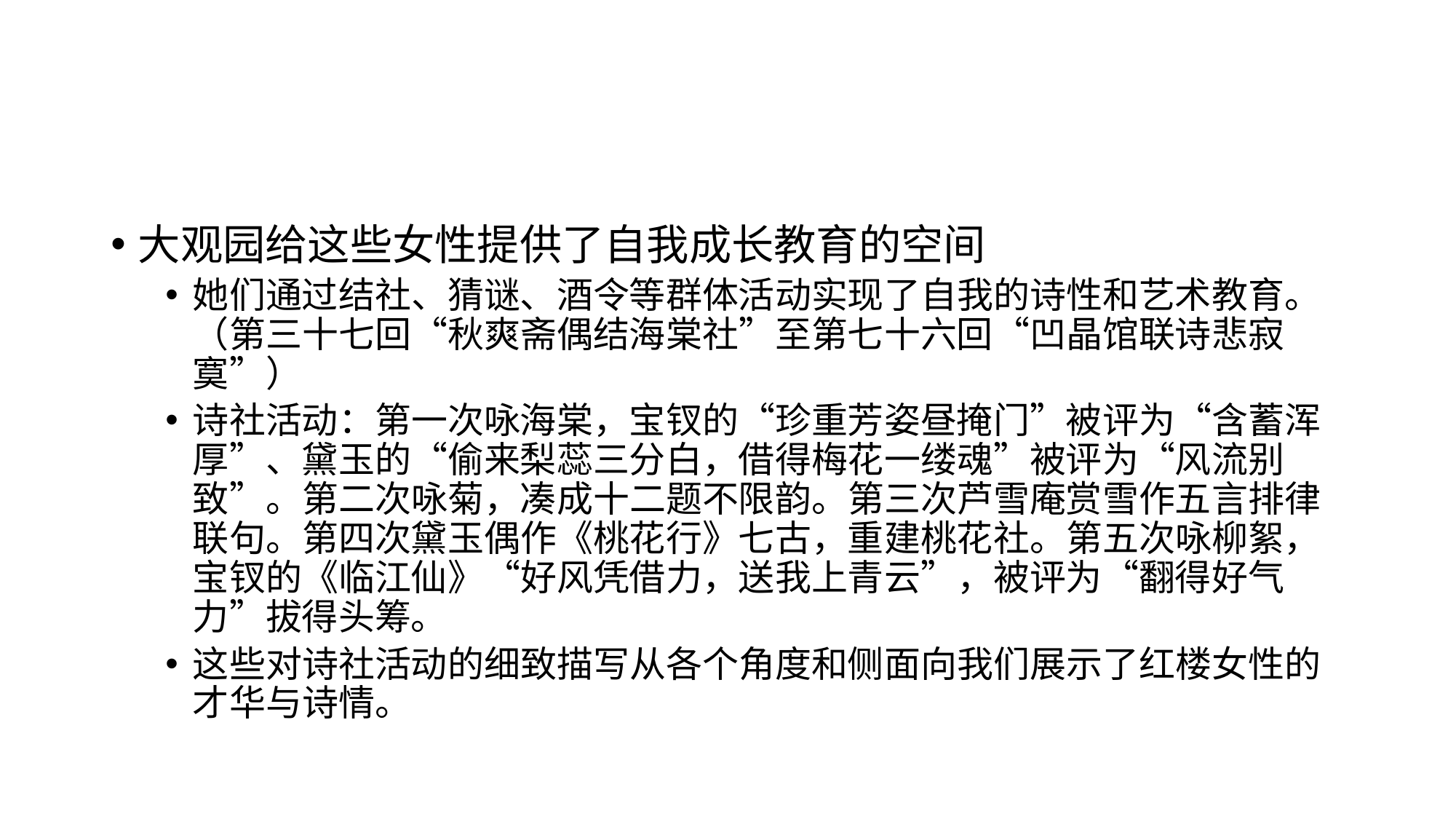

大观园给这些女性提供了自我成长教育的空间
她们通过结社、猜谜、酒令等群体活动实现了自我的诗性和艺术教育。（第三十七回“秋爽斋偶结海棠社”至第七十六回“凹晶馆联诗悲寂寞”）
诗社活动：第一次咏海棠，宝钗的“珍重芳姿昼掩门”被评为“含蓄浑厚”、黛玉的“偷来梨蕊三分白，借得梅花一缕魂”被评为“风流别致”。第二次咏菊，凑成十二题不限韵。第三次芦雪庵赏雪作五言排律联句。第四次黛玉偶作《桃花行》七古，重建桃花社。第五次咏柳絮，宝钗的《临江仙》“好风凭借力，送我上青云”，被评为“翻得好气力”拔得头筹。
这些对诗社活动的细致描写从各个角度和侧面向我们展示了红楼女性的才华与诗情。